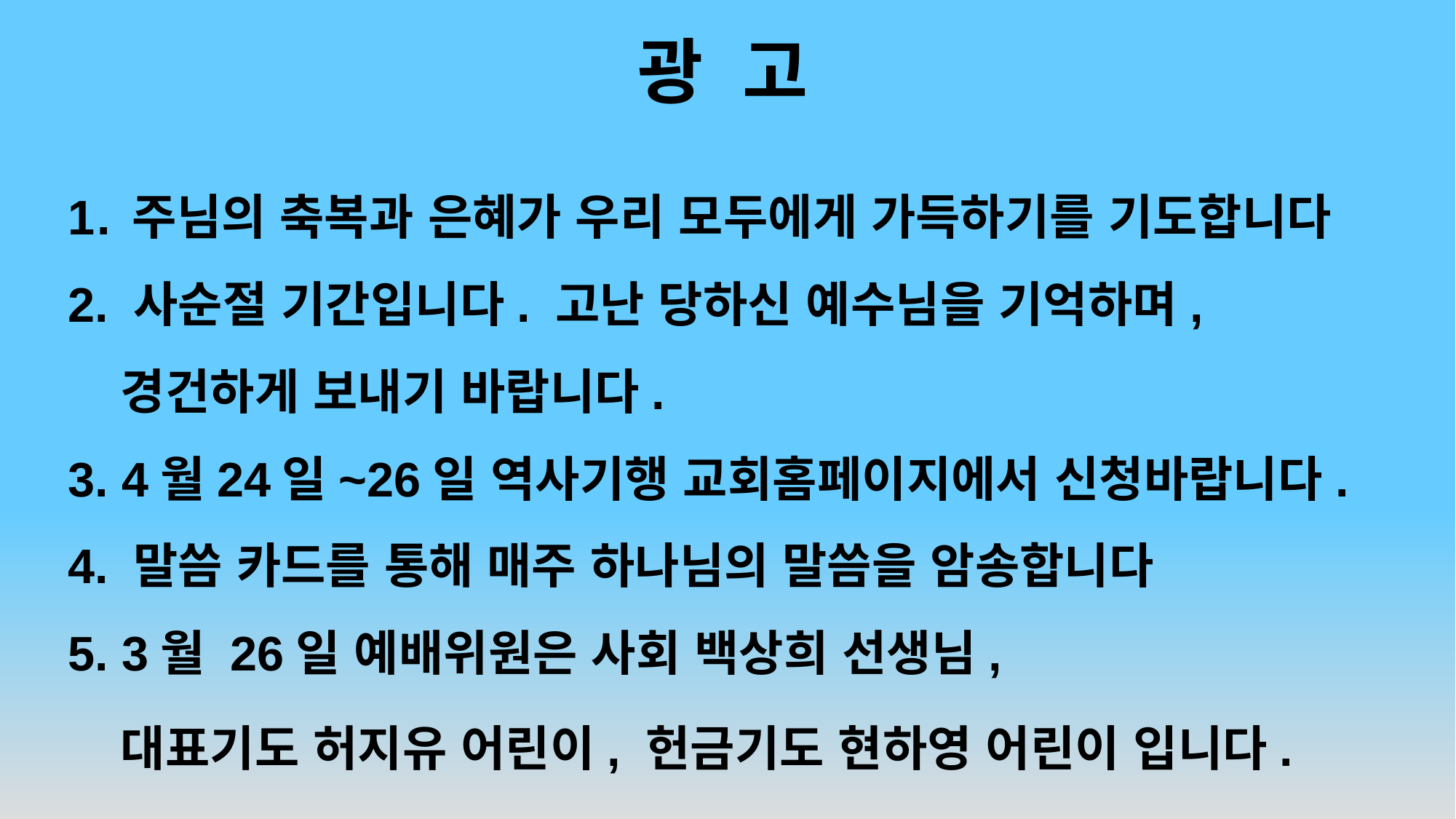

# 광  고
주님의 축복과 은혜가 우리 모두에게 가득하기를 기도합니다
2. 사순절 기간입니다. 고난 당하신 예수님을 기억하며,
   경건하게 보내기 바랍니다.
3. 4월24일~26일 역사기행 교회홈페이지에서 신청바랍니다.
4. 말씀 카드를 통해 매주 하나님의 말씀을 암송합니다
5. 3월 26일 예배위원은 사회 백상희 선생님,
   대표기도 허지유 어린이, 헌금기도 현하영 어린이 입니다.